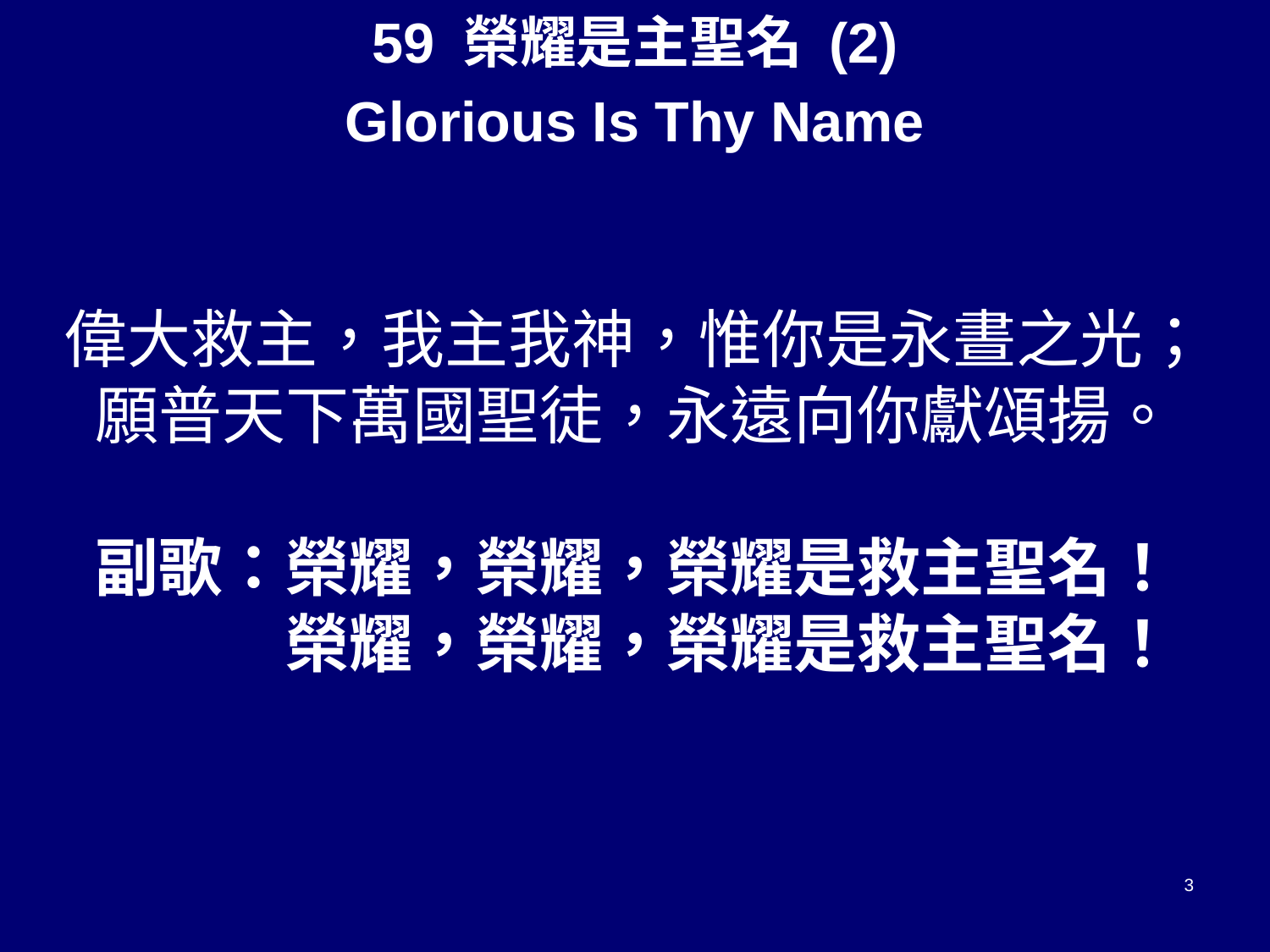

59 榮耀是主聖名 (2)
Glorious Is Thy Name

偉大救主，我主我神，惟你是永晝之光；
願普天下萬國聖徒，永遠向你獻頌揚。

副歌：榮耀，榮耀，榮耀是救主聖名！
　　　榮耀，榮耀，榮耀是救主聖名！
3